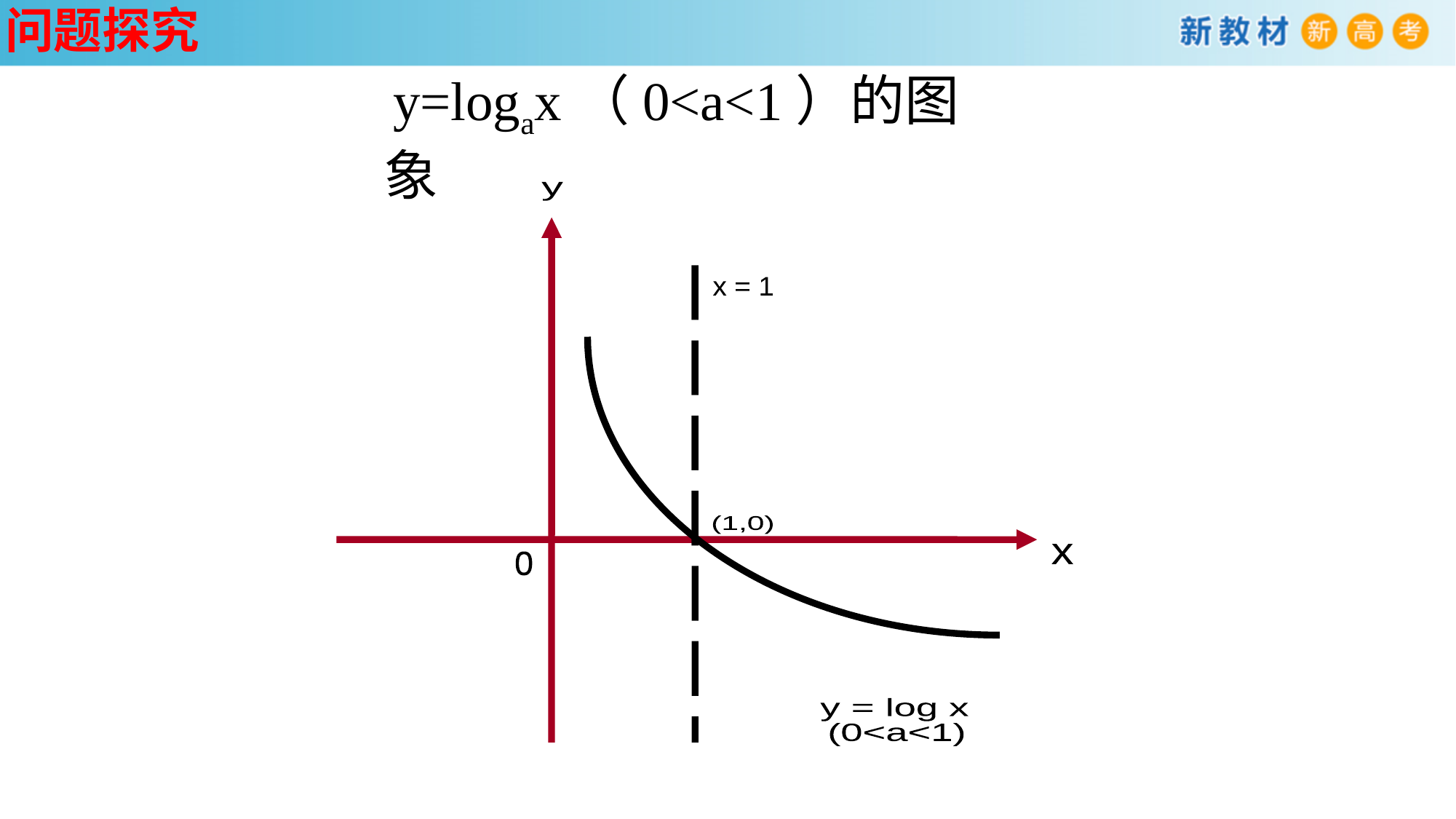

问题探究

 y=logax（0<a<1）的图象
y

x = 1

y = log x
(0<a<1)
a
(1,0)

x
o